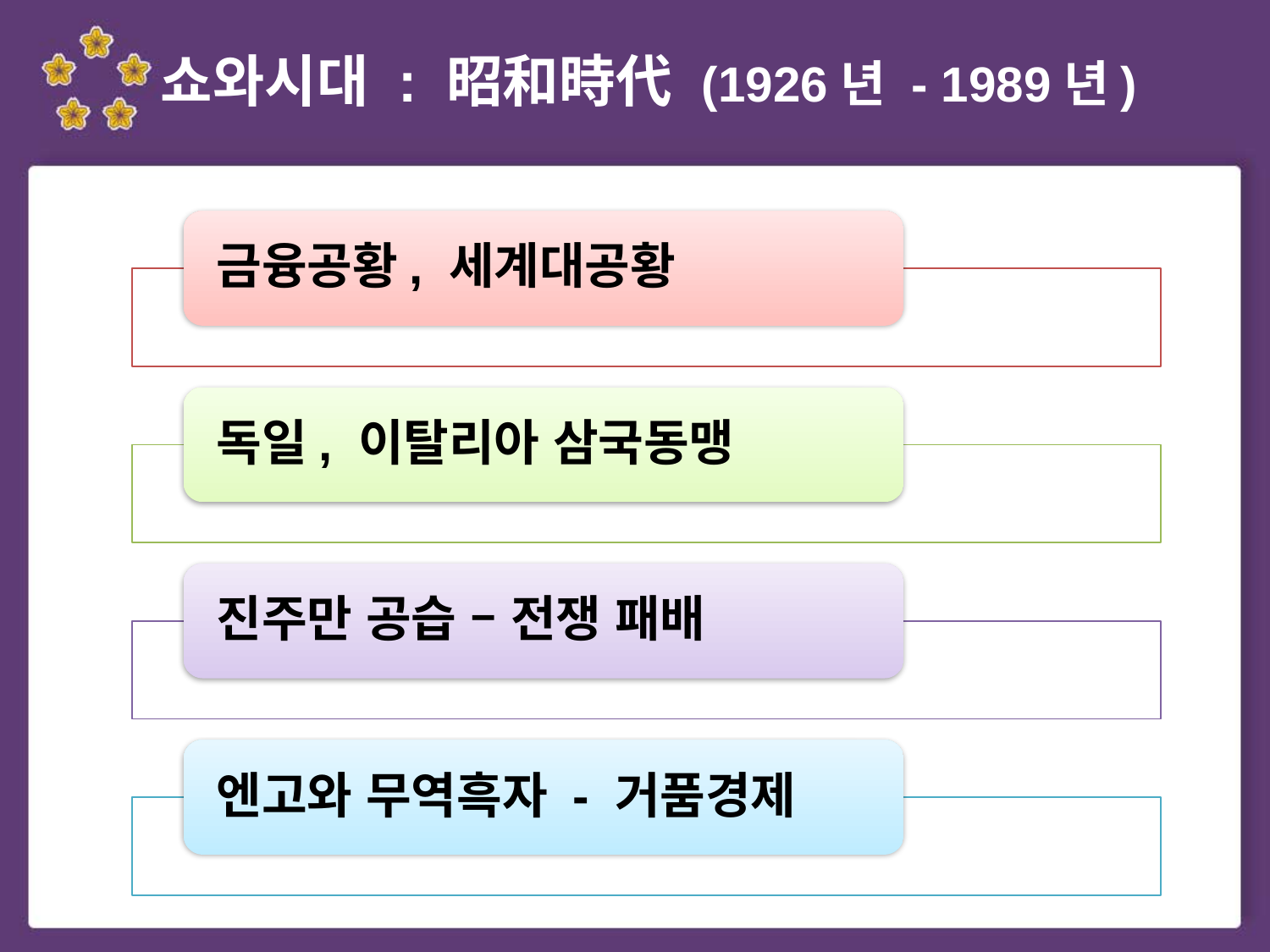

# 쇼와시대 : 昭和時代 (1926년 - 1989년)
금융공황, 세계대공황
독일, 이탈리아 삼국동맹
진주만 공습 – 전쟁 패배
엔고와 무역흑자 - 거품경제